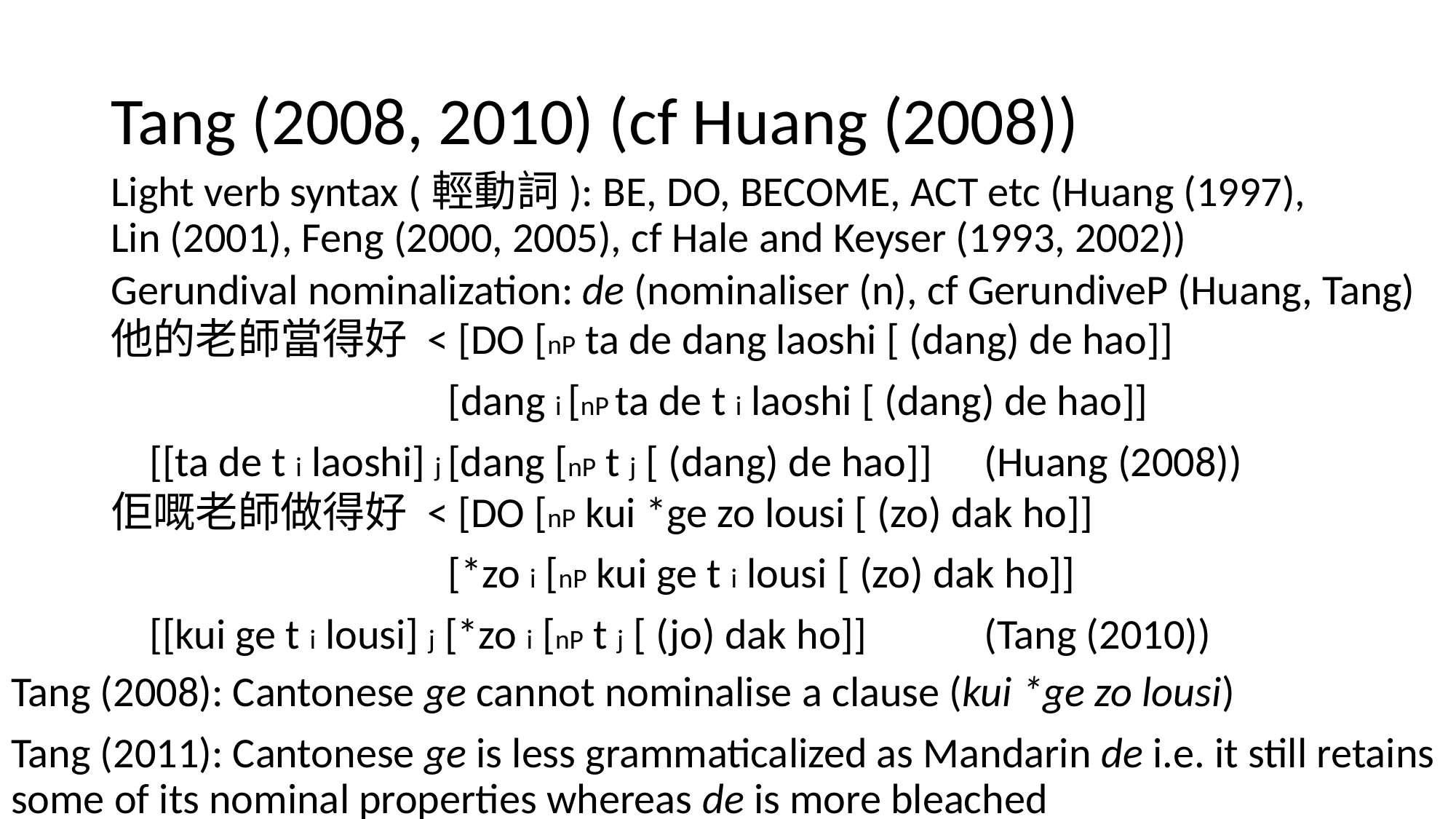

# Tang (2008, 2010) (cf Huang (2008))
Light verb syntax (輕動詞): BE, DO, BECOME, ACT etc (Huang (1997), Lin (2001), Feng (2000, 2005), cf Hale and Keyser (1993, 2002))
Gerundival nominalization: de (nominaliser (n), cf GerundiveP (Huang, Tang)
他的老師當得好 < [DO [nP ta de dang laoshi [ (dang) de hao]]
			 [dang i [nP ta de t i laoshi [ (dang) de hao]]
    [[ta de t i laoshi] j [dang [nP t j [ (dang) de hao]]	(Huang (2008))

佢嘅老師做得好 < [DO [nP kui *ge zo lousi [ (zo) dak ho]]
			 [*zo i [nP kui ge t i lousi [ (zo) dak ho]]
    [[kui ge t i lousi] j [*zo i [nP t j [ (jo) dak ho]]		(Tang (2010))

Tang (2008): Cantonese ge cannot nominalise a clause (kui *ge zo lousi)
Tang (2011): Cantonese ge is less grammaticalized as Mandarin de i.e. it still retains some of its nominal properties whereas de is more bleached